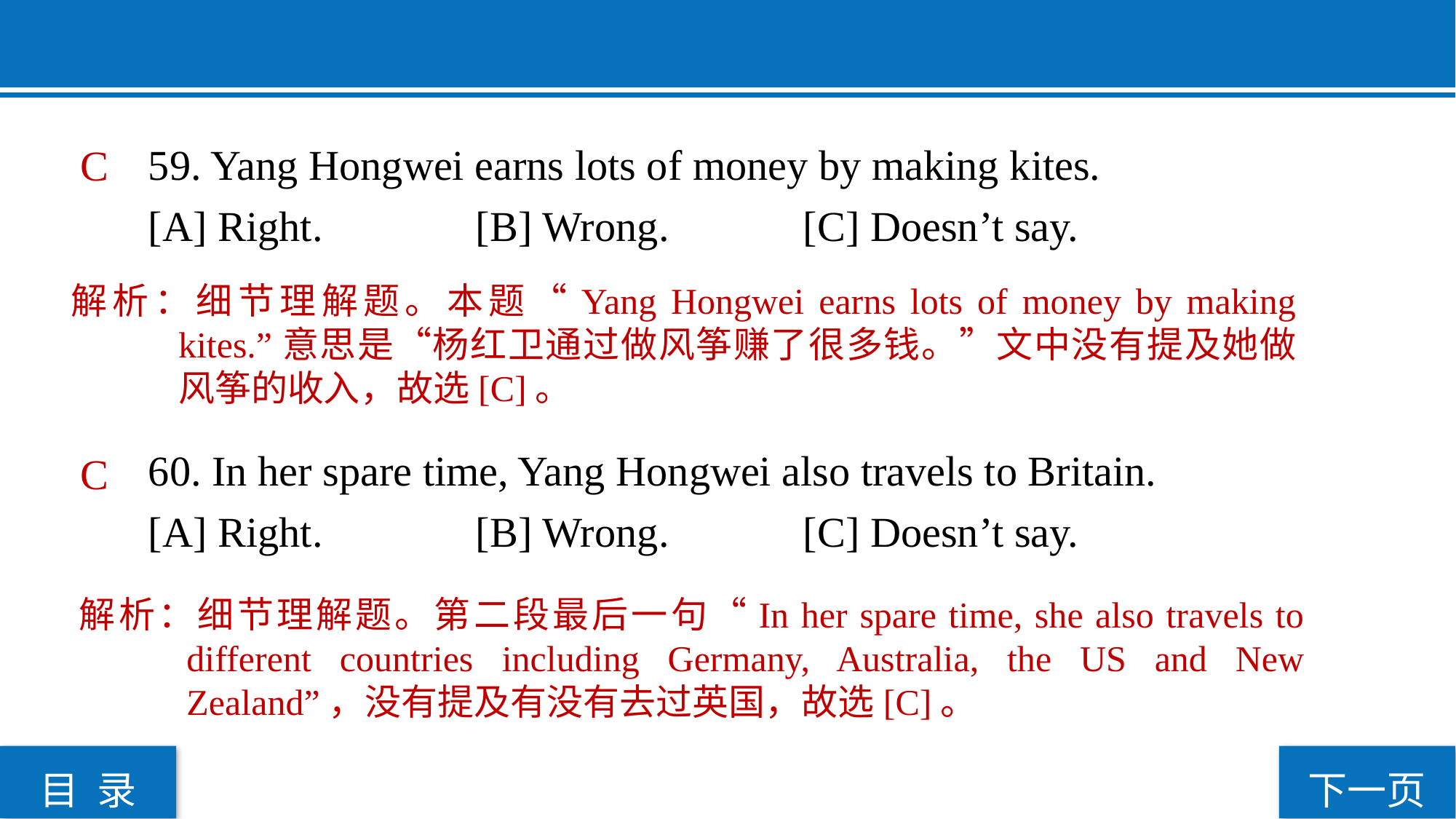

59. Yang Hongwei earns lots of money by making kites.
[A] Right. 		[B] Wrong. 		[C] Doesn’t say.

60. In her spare time, Yang Hongwei also travels to Britain.
[A] Right. 		[B] Wrong. 		[C] Doesn’t say.
 C
解析：细节理解题。本题“Yang Hongwei earns lots of money by making kites.”意思是“杨红卫通过做风筝赚了很多钱。”文中没有提及她做风筝的收入，故选[C]。
 C

解析：细节理解题。第二段最后一句“In her spare time, she also travels to different countries including Germany, Australia, the US and New Zealand”，没有提及有没有去过英国，故选[C]。